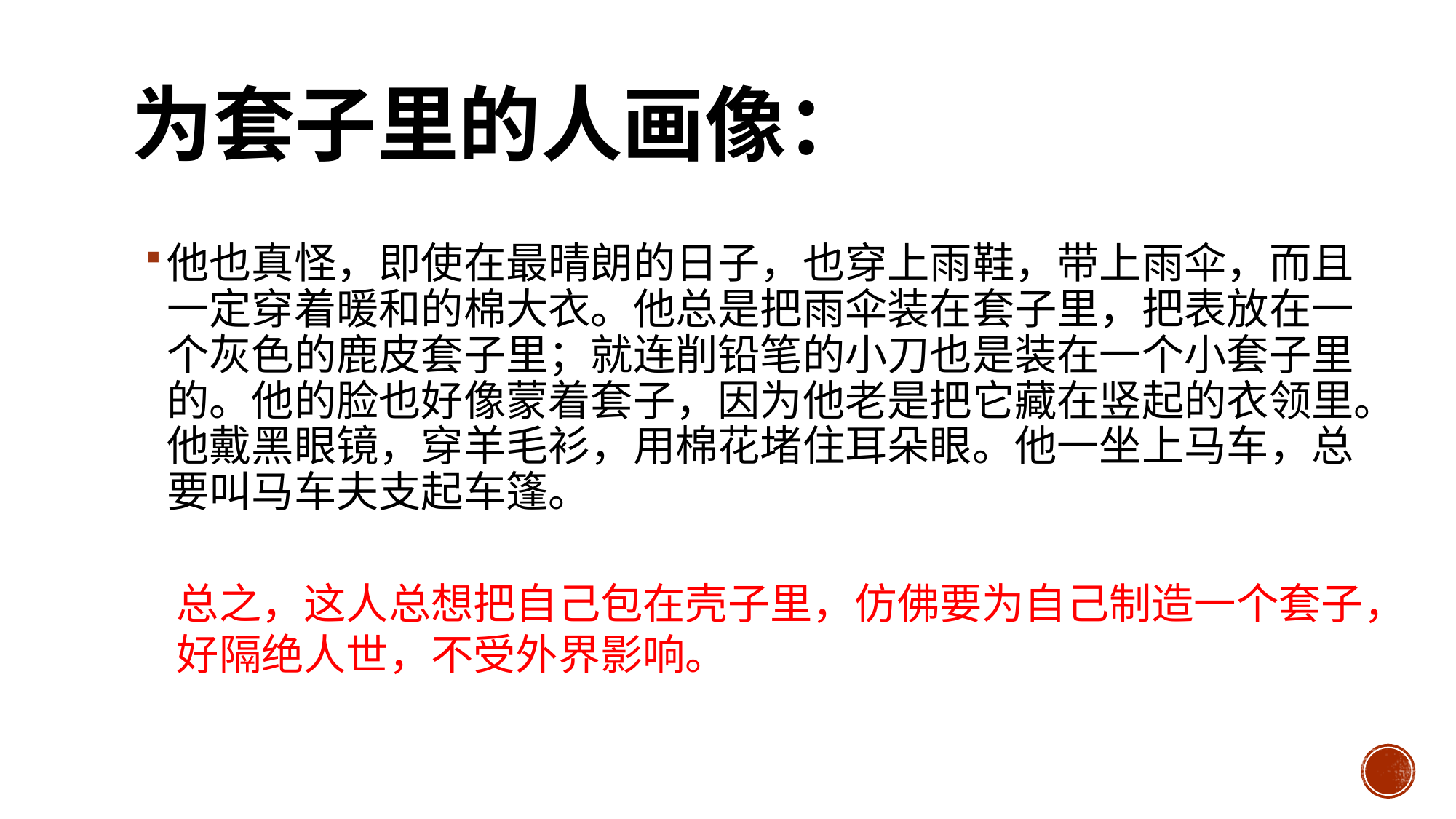

# 为套子里的人画像：
他也真怪，即使在最晴朗的日子，也穿上雨鞋，带上雨伞，而且一定穿着暖和的棉大衣。他总是把雨伞装在套子里，把表放在一个灰色的鹿皮套子里；就连削铅笔的小刀也是装在一个小套子里的。他的脸也好像蒙着套子，因为他老是把它藏在竖起的衣领里。他戴黑眼镜，穿羊毛衫，用棉花堵住耳朵眼。他一坐上马车，总要叫马车夫支起车篷。
总之，这人总想把自己包在壳子里，仿佛要为自己制造一个套子，好隔绝人世，不受外界影响。